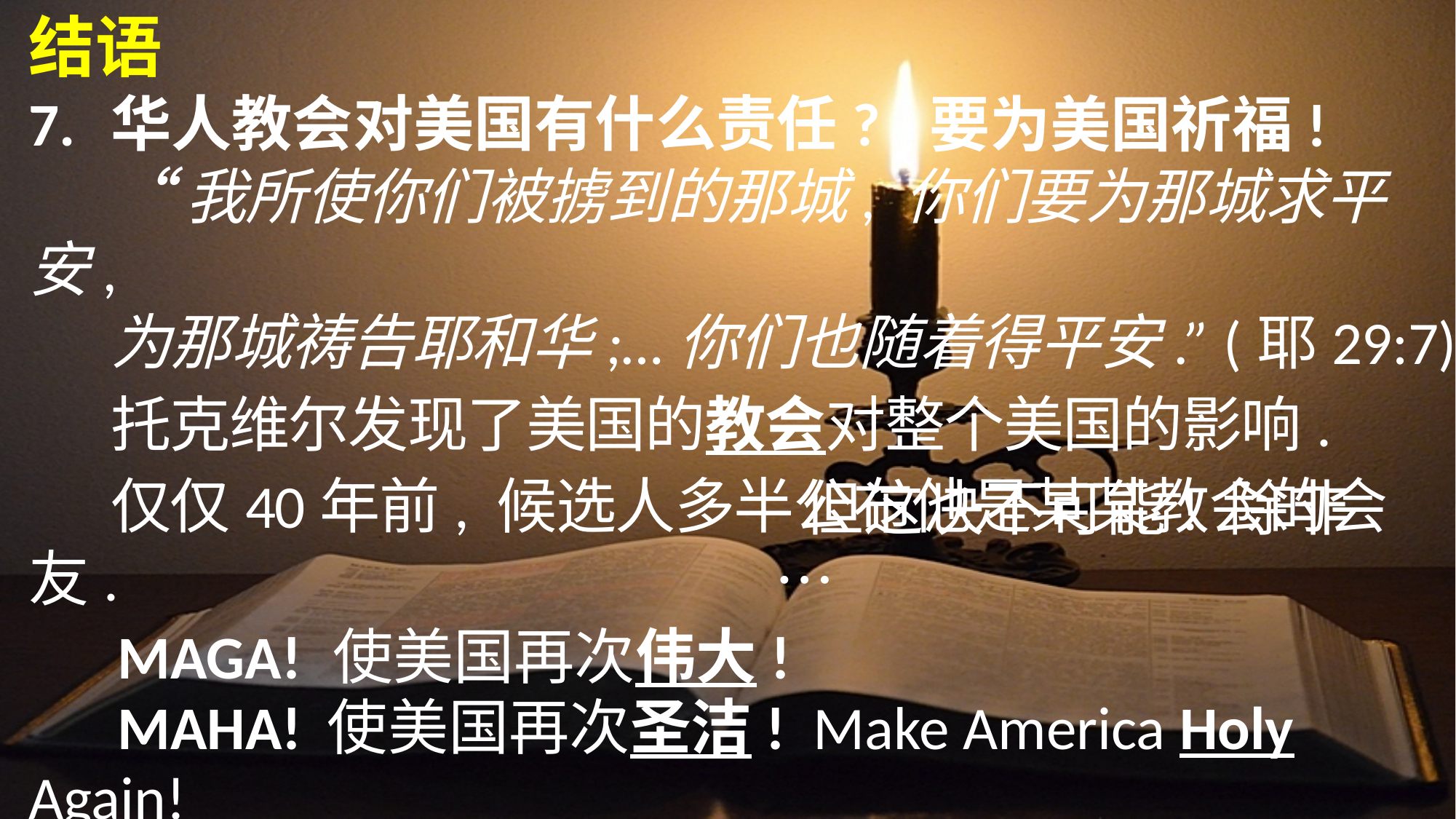

结语
7.	华人教会对美国有什么责任?
	“我所使你们被掳到的那城, 你们要为那城求平安,
	为那城祷告耶和华;…你们也随着得	平安.” (耶29:7)
	托克维尔发现了美国的教会对整个美国的影响.
	仅仅40年前, 候选人多半公布他是某某教会的会友.
	MAGA! 使美国再次伟大!
	MAHA! 使美国再次圣洁!  Make America Holy Again!
先决条件乃是复兴美国的教会.
神不仅呼召了撒母耳, 也呼召了你我!
你要如何回应?
要为美国祈福!
 但这决不可能! 除非…